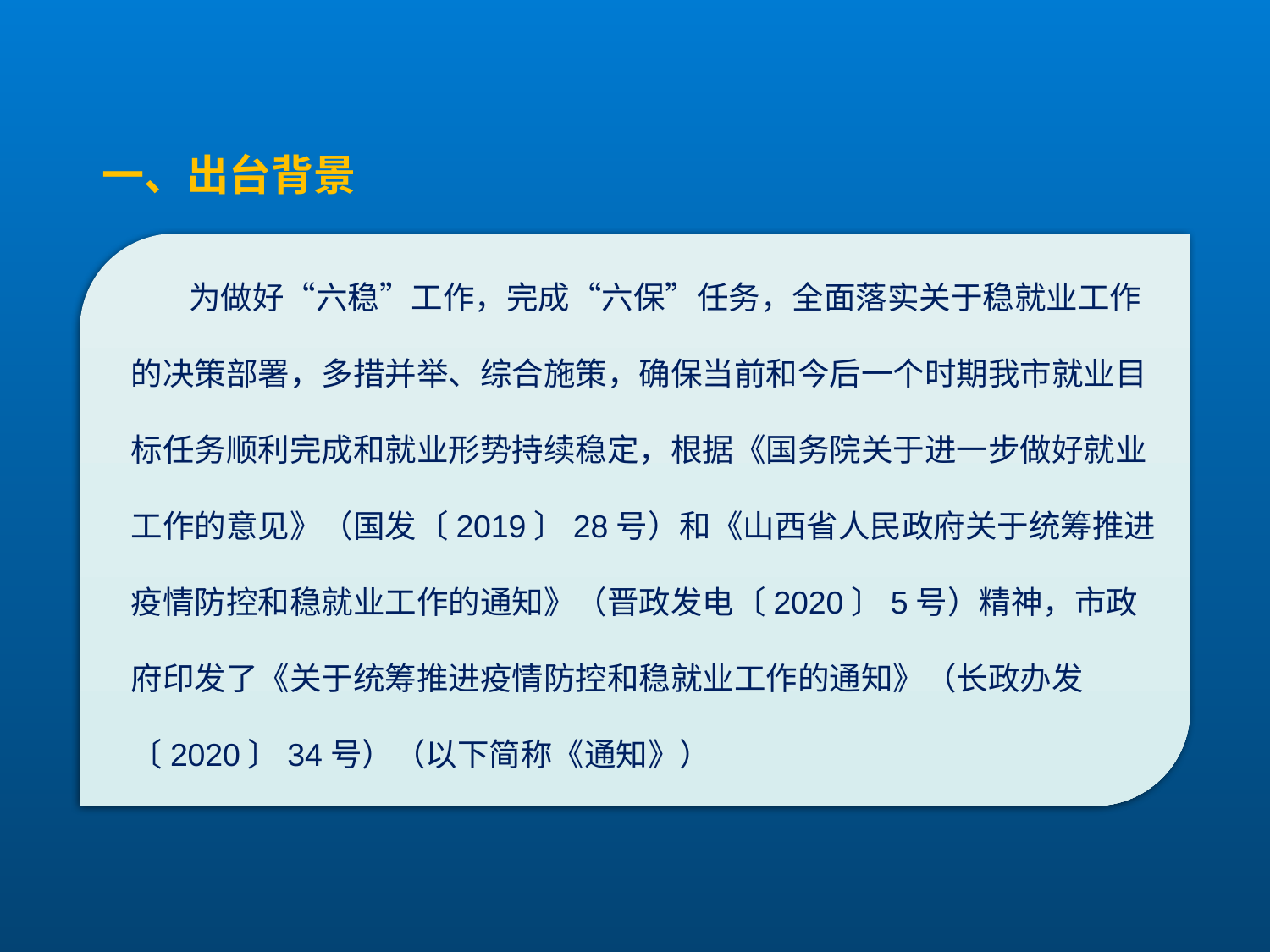

一、出台背景
       为做好“六稳”工作，完成“六保”任务，全面落实关于稳就业工作的决策部署，多措并举、综合施策，确保当前和今后一个时期我市就业目标任务顺利完成和就业形势持续稳定，根据《国务院关于进一步做好就业工作的意见》（国发〔2019〕28号）和《山西省人民政府关于统筹推进疫情防控和稳就业工作的通知》（晋政发电〔2020〕5号）精神，市政府印发了《关于统筹推进疫情防控和稳就业工作的通知》（长政办发〔2020〕34号）（以下简称《通知》）